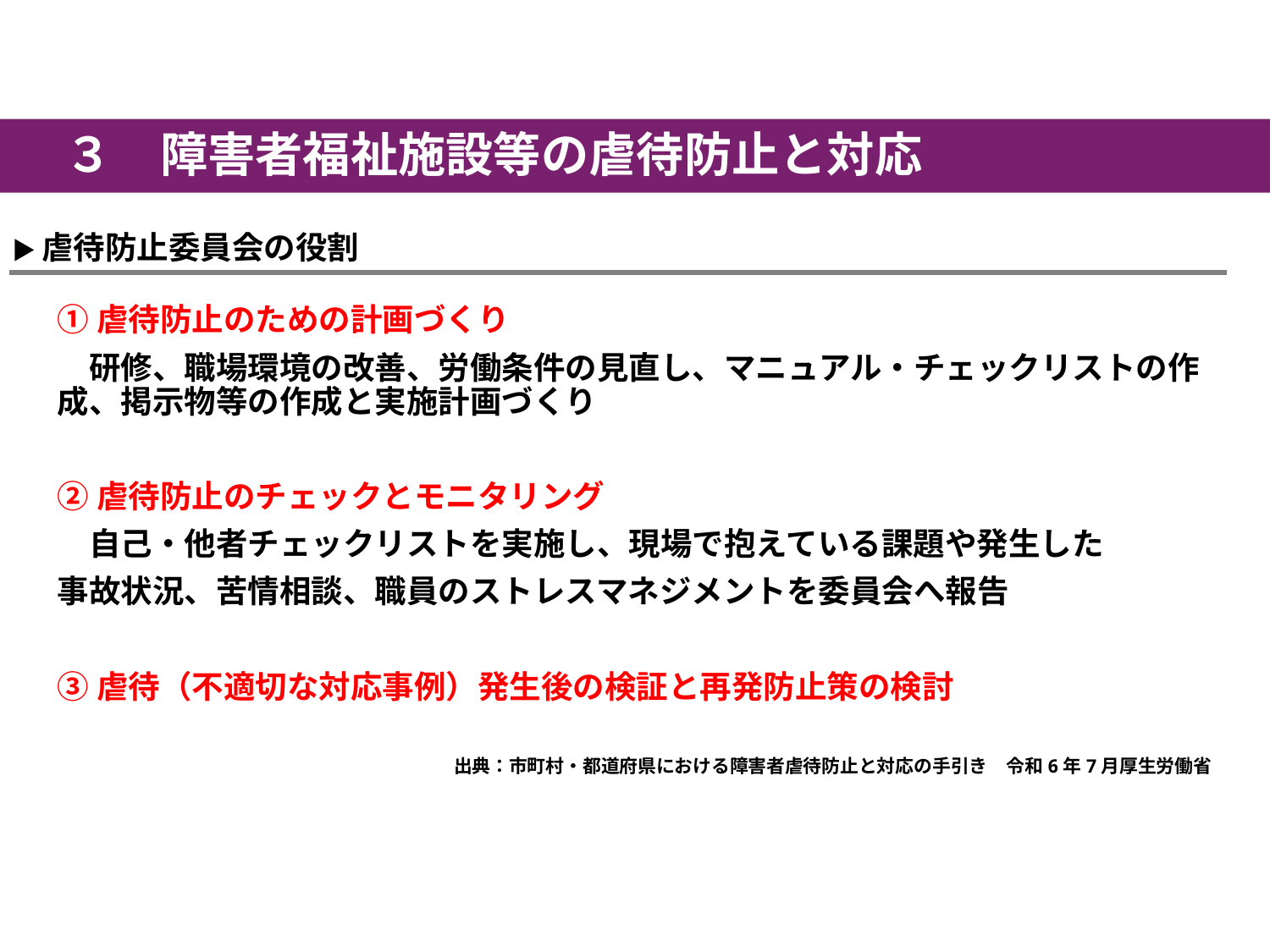

３　障害者福祉施設等の虐待防止と対応
▶虐待防止委員会の役割

①虐待防止のための計画づくり
　研修、職場環境の改善、労働条件の見直し、マニュアル・チェックリストの作成、掲示物等の作成と実施計画づくり

②虐待防止のチェックとモニタリング
　自己・他者チェックリストを実施し、現場で抱えている課題や発生した
事故状況、苦情相談、職員のストレスマネジメントを委員会へ報告

③虐待（不適切な対応事例）発生後の検証と再発防止策の検討
出典：市町村・都道府県における障害者虐待防止と対応の手引き　令和6年7月厚生労働省